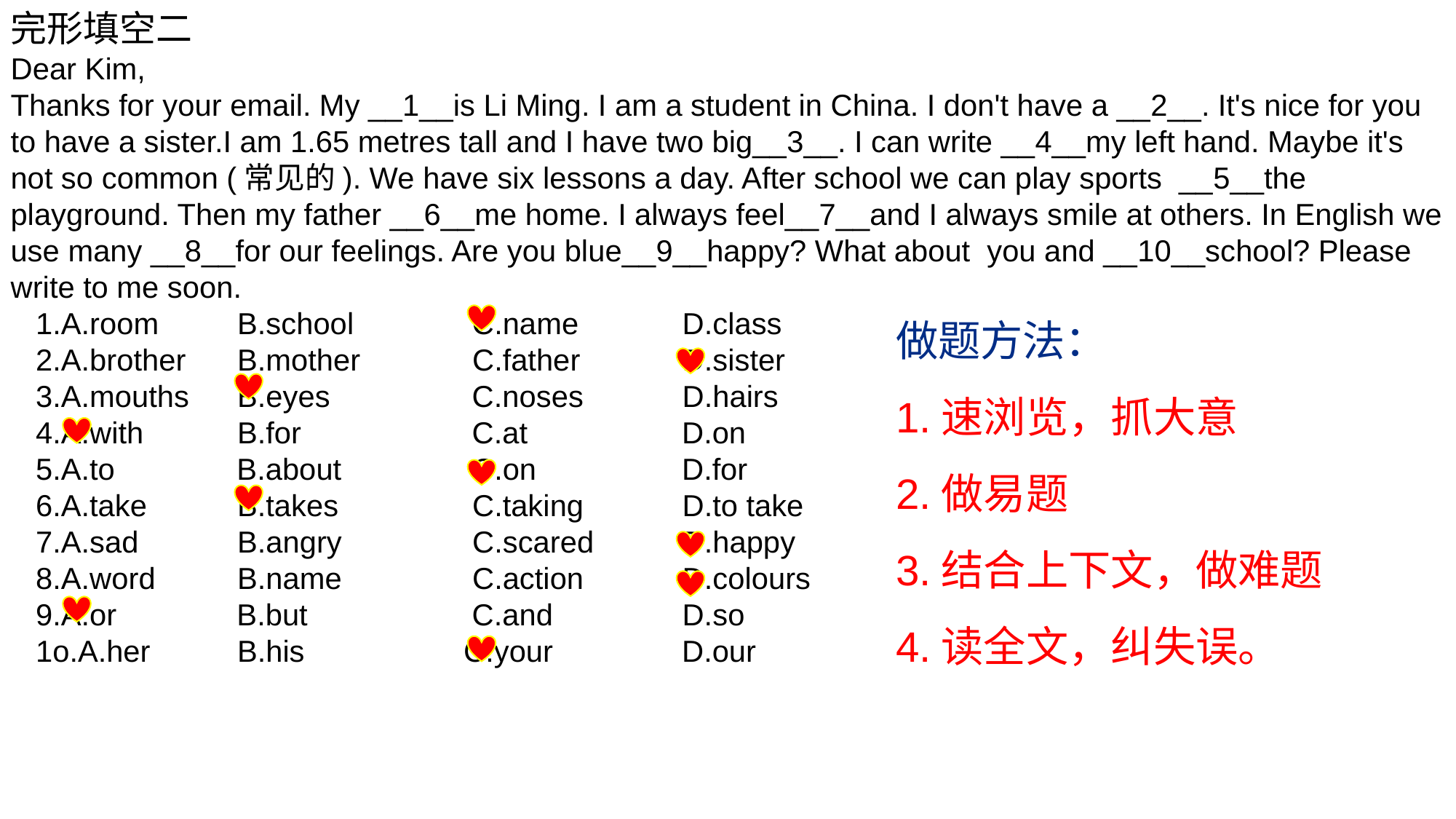

完形填空二
Dear Kim,  Thanks for your email. My __1__is Li Ming. I am a student in China. I don't have a __2__. It's nice for you to have a sister.I am 1.65 metres tall and I have two big__3__. I can write __4__my left hand. Maybe it's not so common (常见的). We have six lessons a day. After school we can play sports  __5__the playground. Then my father __6__me home. I always feel__7__and I always smile at others. In English we use many __8__for our feelings. Are you blue__9__happy? What about  you and __10__school? Please write to me soon.   1.A.room	 B.school	   C.name	  D.class   2.A.brother	 B.mother	   C.father	  D.sister   3.A.mouths	 B.eyes	                C.noses	  D.hairs   4.A.with	 B.for	                C.at	               D.on   5.A.to	              B.about	   C.on	               D.for   6.A.take	 B.takes	   C.taking	  D.to take   7.A.sad	 B.angry	   C.scared	  D.happy   8.A.word	 B.name	   C.action	  D.colours   9.A.or	              B.but	                C.and     	  D.so   1o.A.her	 B.his	               C.your	               D.our
做题方法：
1.速浏览，抓大意
2.做易题
3.结合上下文，做难题
4.读全文，纠失误。